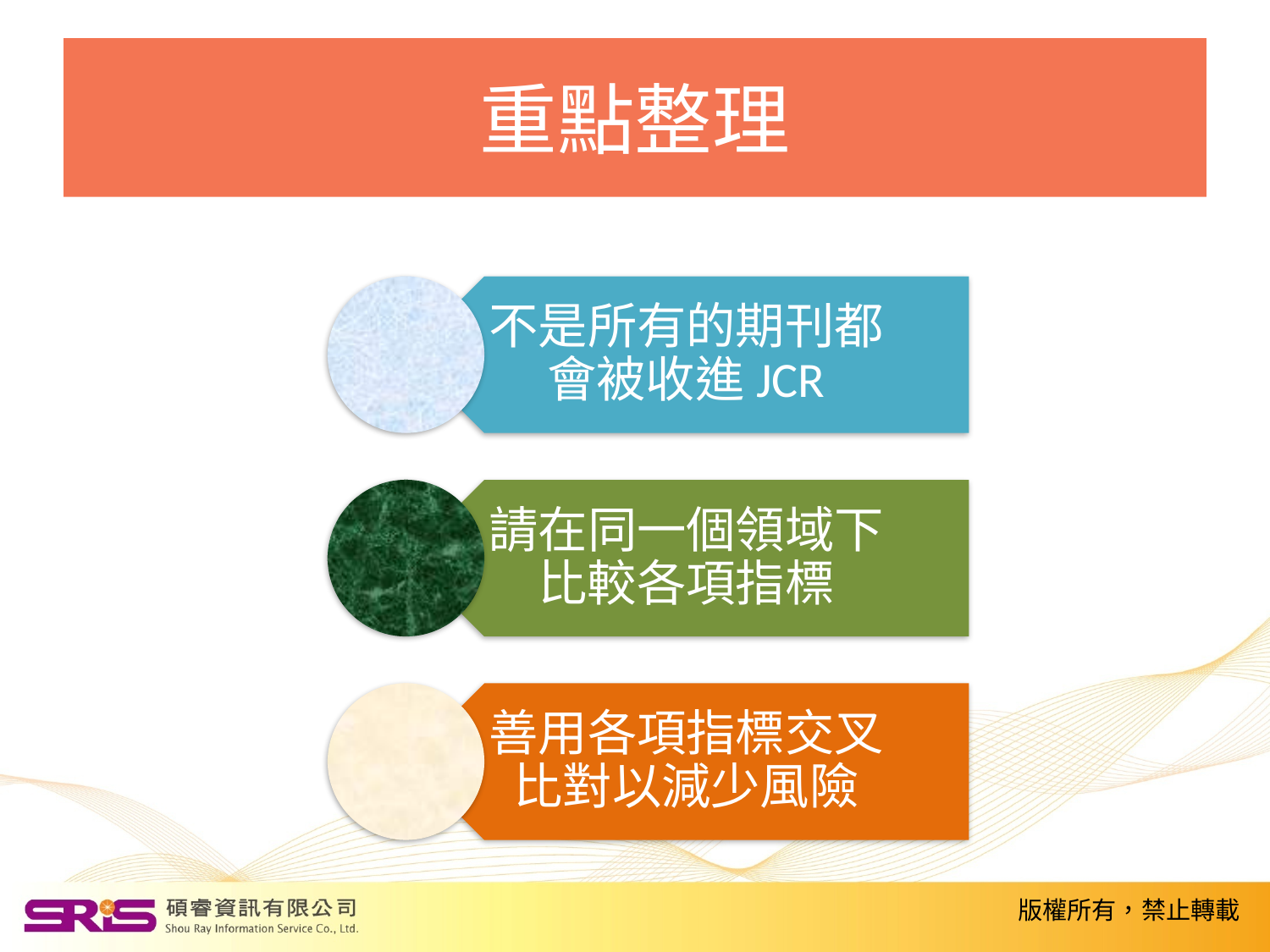

# 重點整理
不是所有的期刊都會被收進JCR
請在同一個領域下比較各項指標
善用各項指標交叉比對以減少風險